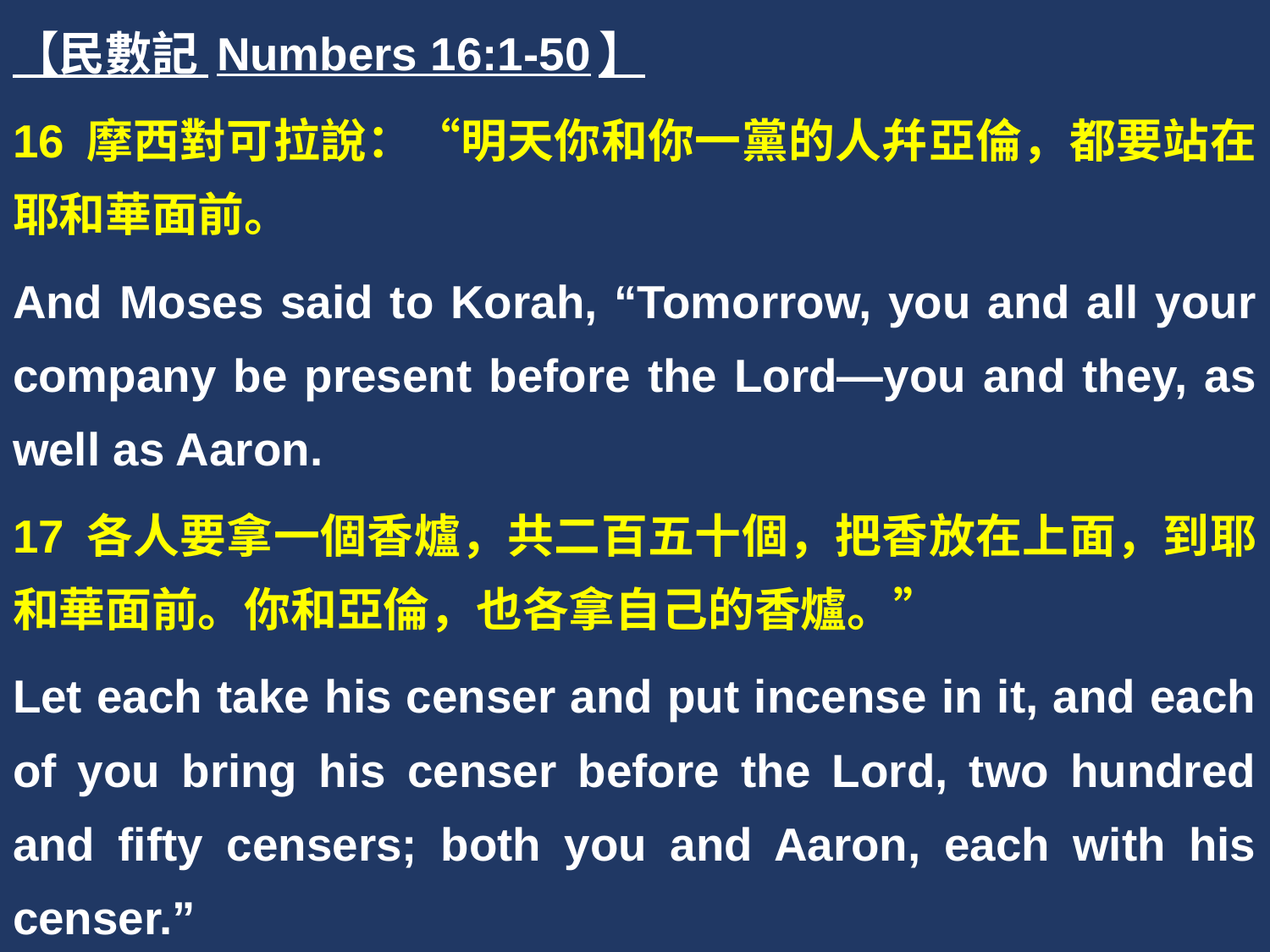

【民數記 Numbers 16:1-50】
16 摩西對可拉說：“明天你和你一黨的人幷亞倫，都要站在耶和華面前。
And Moses said to Korah, “Tomorrow, you and all your company be present before the Lord—you and they, as well as Aaron.
17 各人要拿一個香爐，共二百五十個，把香放在上面，到耶和華面前。你和亞倫，也各拿自己的香爐。”
Let each take his censer and put incense in it, and each of you bring his censer before the Lord, two hundred and fifty censers; both you and Aaron, each with his censer.”